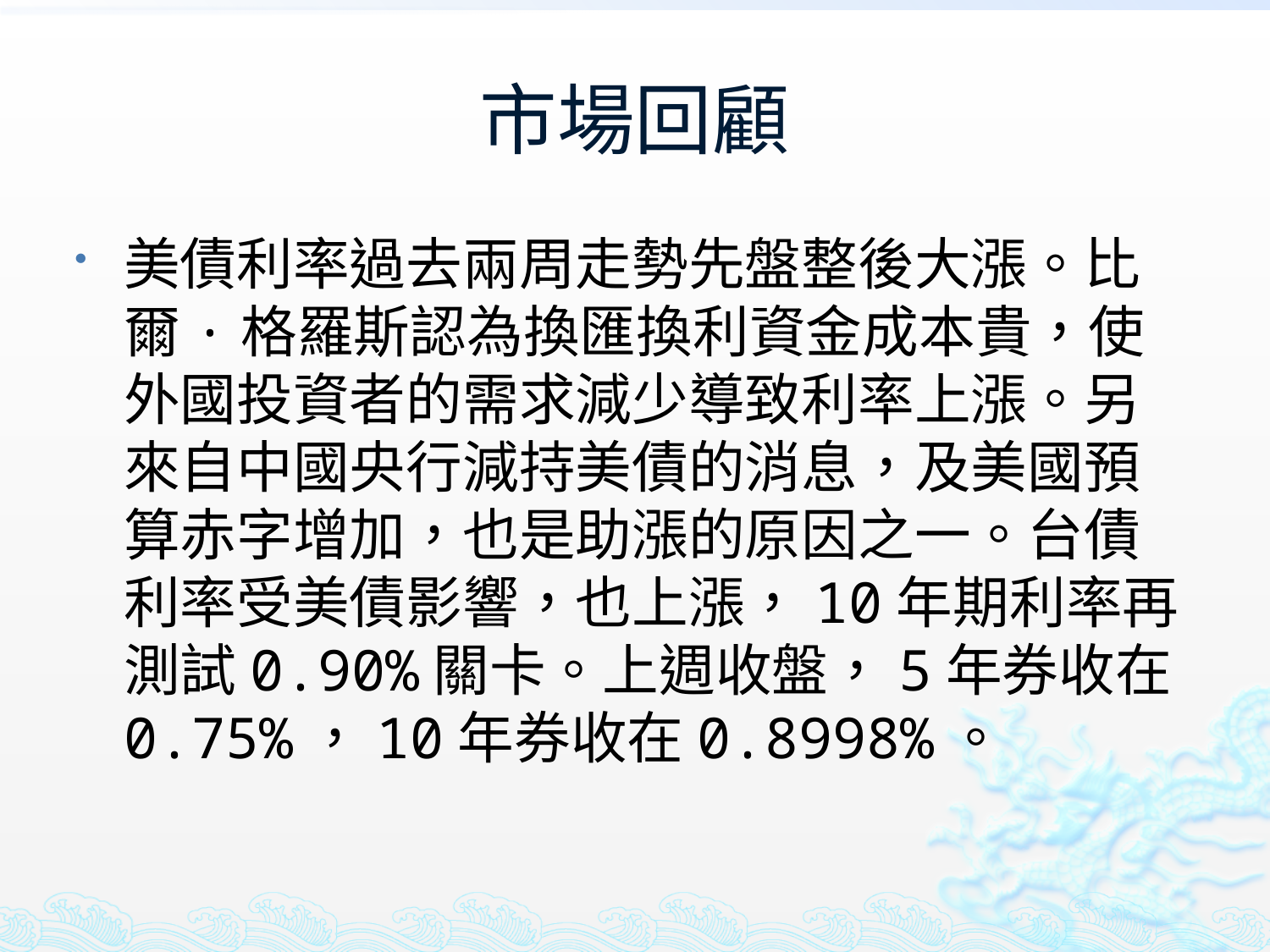

# 市場回顧
美債利率過去兩周走勢先盤整後大漲。比爾·格羅斯認為換匯換利資金成本貴，使外國投資者的需求減少導致利率上漲。另來自中國央行減持美債的消息，及美國預算赤字增加，也是助漲的原因之一。台債利率受美債影響，也上漲，10年期利率再測試0.90%關卡。上週收盤，5年券收在0.75%，10年券收在0.8998%。